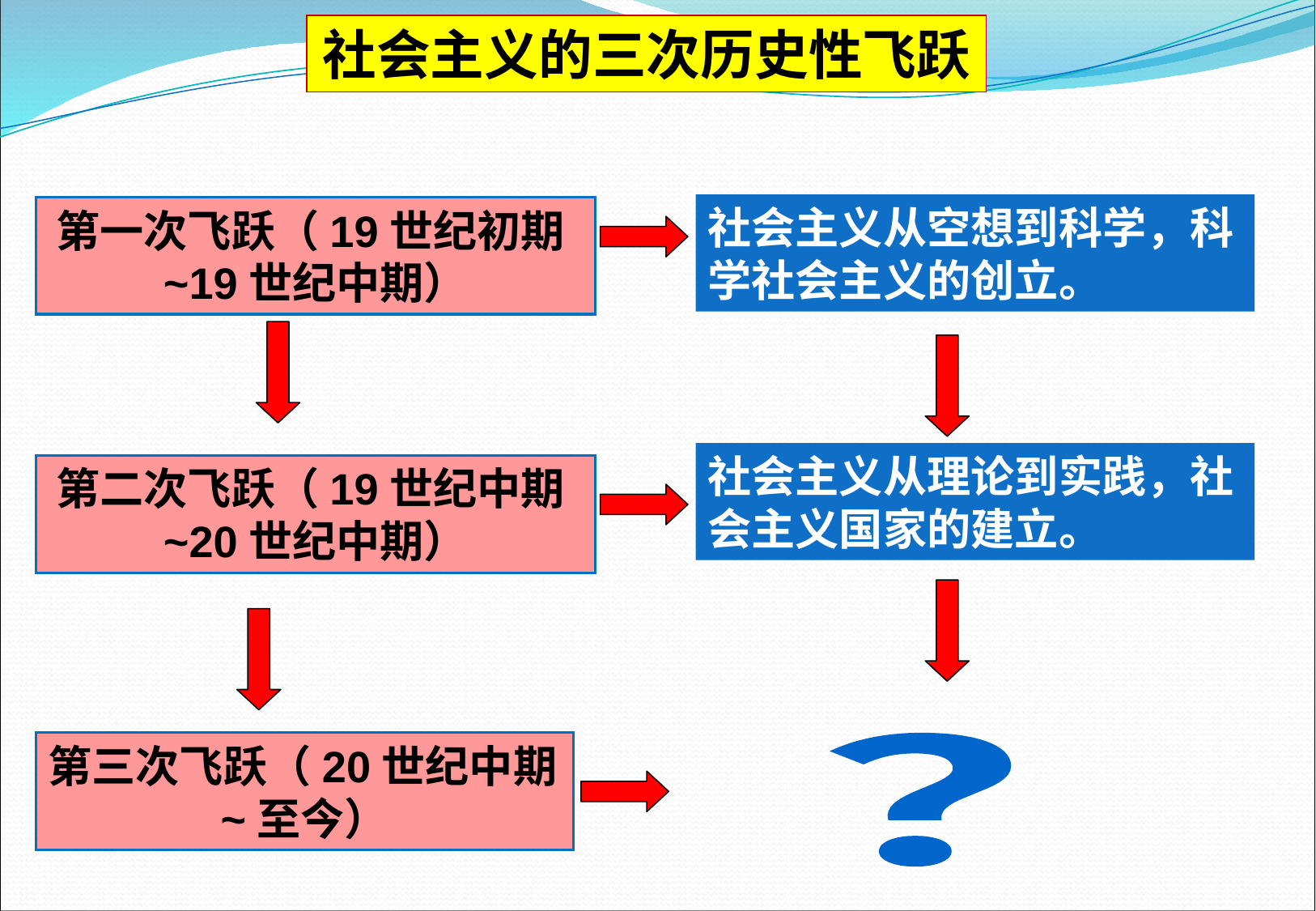

社会主义的三次历史性飞跃
社会主义从空想到科学，科学社会主义的创立。
第一次飞跃（19世纪初期~19世纪中期）

社会主义从理论到实践，社会主义国家的建立。
第二次飞跃（19世纪中期~20世纪中期）

第三次飞跃（20世纪中期~至今）
？